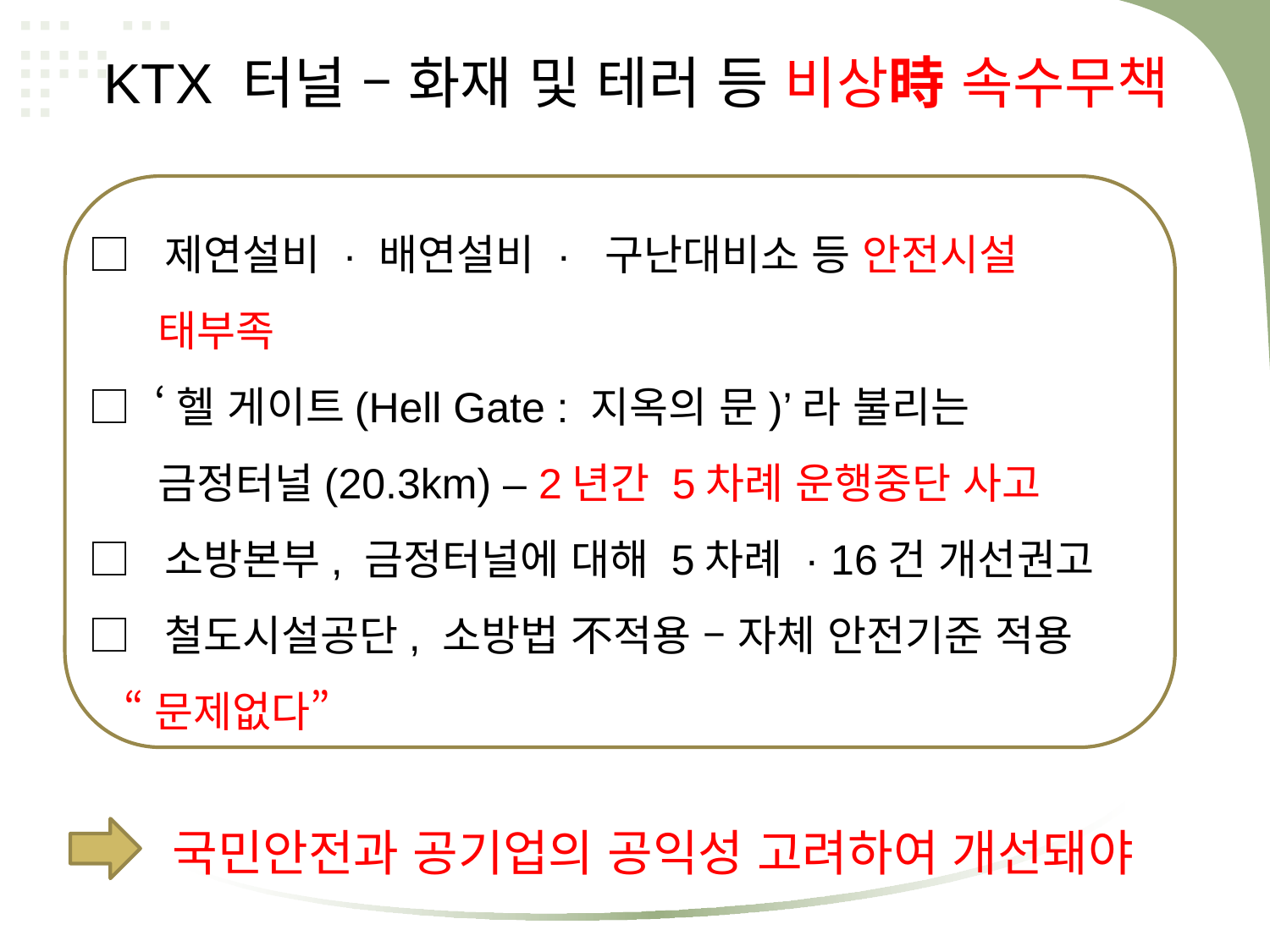

KTX 터널 – 화재 및 테러 등 비상時 속수무책

□  제연설비 · 배연설비 ·  구난대비소 등 안전시설
     태부족
□  ‘헬 게이트(Hell Gate : 지옥의 문)’라 불리는
     금정터널(20.3km) – 2년간 5차례 운행중단 사고
□  소방본부, 금정터널에 대해 5차례 · 16건 개선권고
□  철도시설공단, 소방법 不적용 – 자체 안전기준 적용
   “문제없다”
국민안전과 공기업의 공익성 고려하여 개선돼야